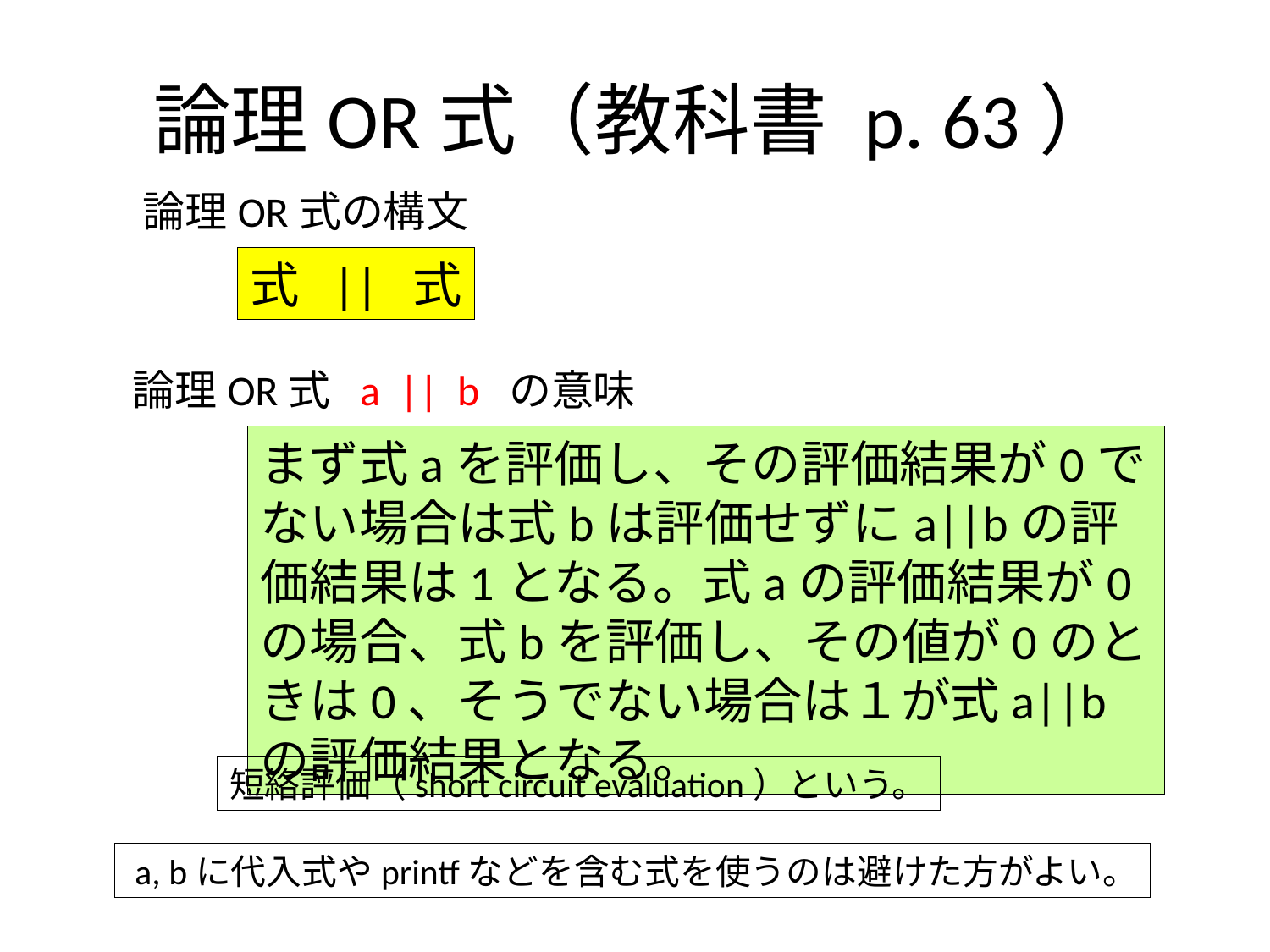

# 論理OR式（教科書 p. 63）
論理OR式の構文
式  ||  式
論理OR式  a  ||  b  の意味
まず式aを評価し、その評価結果が0でない場合は式bは評価せずにa||bの評価結果は1となる。式aの評価結果が0の場合、式bを評価し、その値が0のときは0、そうでない場合は１が式a||bの評価結果となる。
短絡評価（short circuit evaluation）という。
 a, bに代入式やprintfなどを含む式を使うのは避けた方がよい。